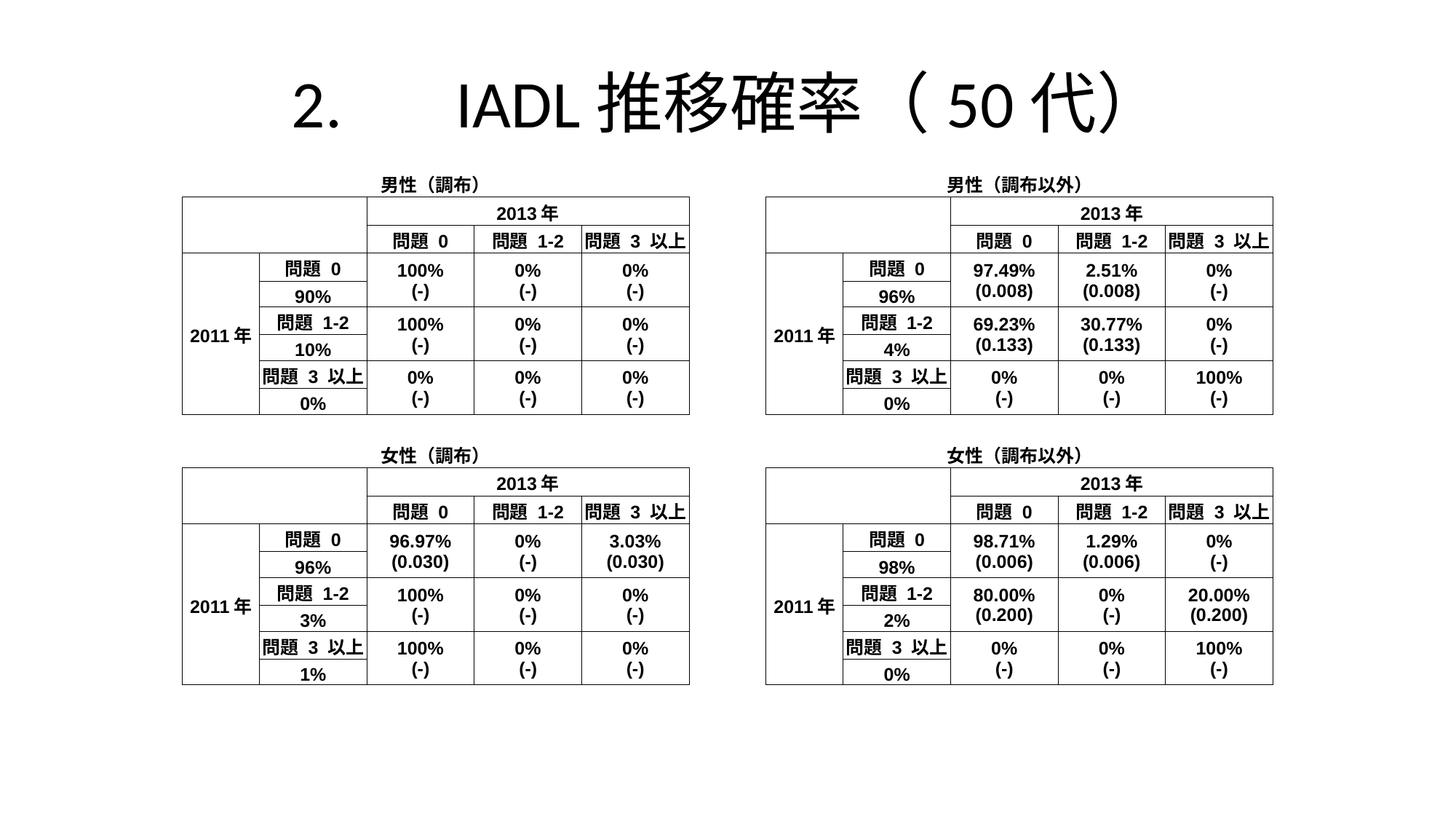

# 2.　 IADL推移確率（50代）
| 男性（調布） |  |  |  |  |  | 男性（調布以外） |  |  |  |  |
| --- | --- | --- | --- | --- | --- | --- | --- | --- | --- | --- |
|  |  | 2013年 |  |  |  |  |  | 2013年 |  |  |
|  |  | 問題 0 | 問題 1-2 | 問題 3 以上 |  |  |  | 問題 0 | 問題 1-2 | 問題 3 以上 |
| 2011年 | 問題 0 | 100% (-) | 0% (-) | 0% (-) |  | 2011年 | 問題 0 | 97.49% (0.008) | 2.51% (0.008) | 0% (-) |
|  | 90% |  |  |  |  |  | 96% |  |  |  |
|  | 問題 1-2 | 100% (-) | 0% (-) | 0% (-) |  |  | 問題 1-2 | 69.23% (0.133) | 30.77% (0.133) | 0% (-) |
|  | 10% |  |  |  |  |  | 4% |  |  |  |
|  | 問題 3 以上 | 0% (-) | 0% (-) | 0% (-) |  |  | 問題 3 以上 | 0% (-) | 0% (-) | 100% (-) |
|  | 0% |  |  |  |  |  | 0% |  |  |  |
|  |  |  |  |  |  |  |  |  |  |  |
| 女性（調布） |  |  |  |  |  | 女性（調布以外） |  |  |  |  |
|  |  | 2013年 |  |  |  |  |  | 2013年 |  |  |
|  |  | 問題 0 | 問題 1-2 | 問題 3 以上 |  |  |  | 問題 0 | 問題 1-2 | 問題 3 以上 |
| 2011年 | 問題 0 | 96.97% (0.030) | 0% (-) | 3.03% (0.030) |  | 2011年 | 問題 0 | 98.71% (0.006) | 1.29% (0.006) | 0% (-) |
|  | 96% |  |  |  |  |  | 98% |  |  |  |
|  | 問題 1-2 | 100% (-) | 0% (-) | 0% (-) |  |  | 問題 1-2 | 80.00% (0.200) | 0% (-) | 20.00% (0.200) |
|  | 3% |  |  |  |  |  | 2% |  |  |  |
|  | 問題 3 以上 | 100% (-) | 0% (-) | 0% (-) |  |  | 問題 3 以上 | 0% (-) | 0% (-) | 100% (-) |
|  | 1% |  |  |  |  |  | 0% |  |  |  |